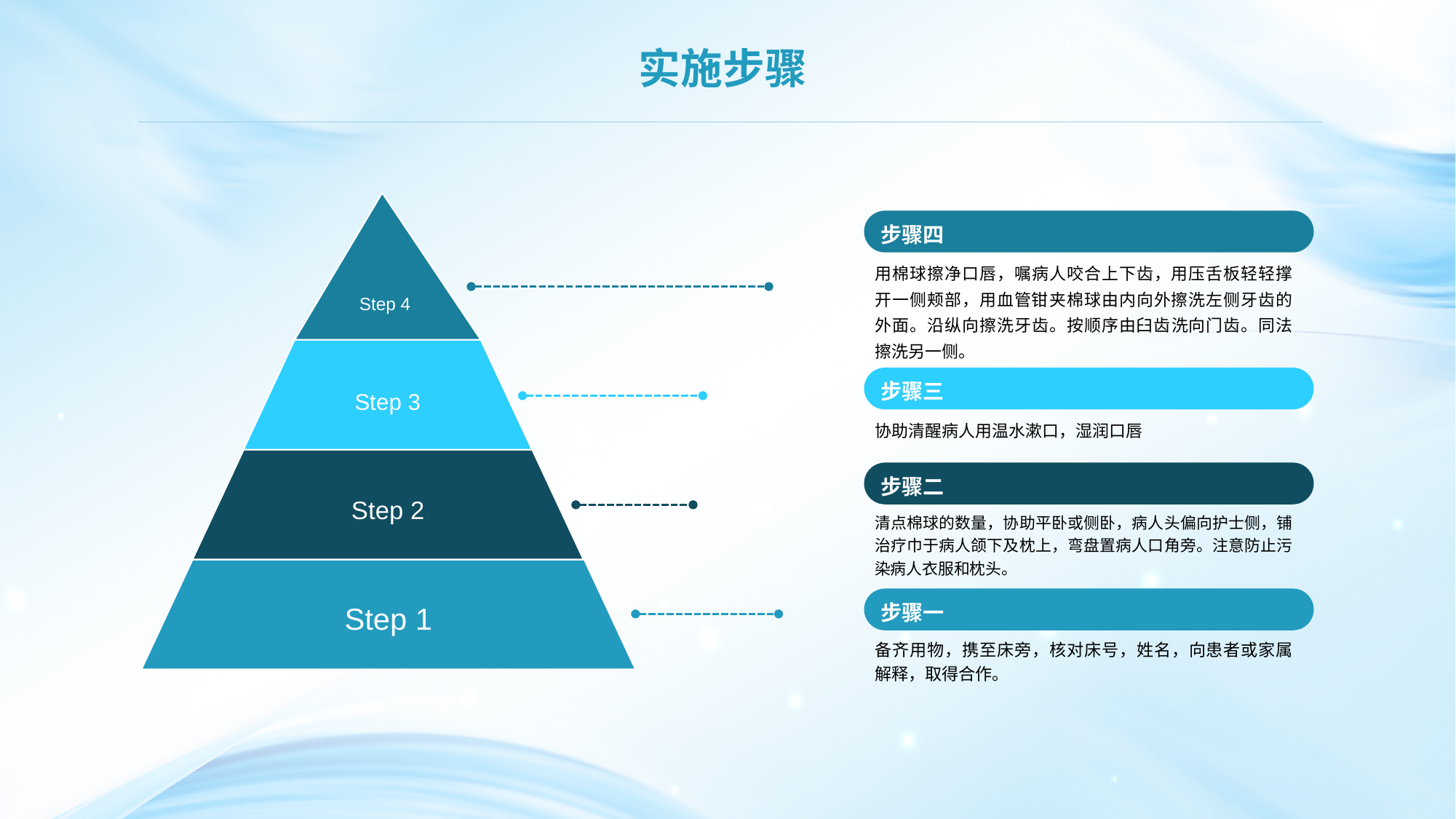

实施步骤
Step 4
步骤四
用棉球擦净口唇，嘱病人咬合上下齿，用压舌板轻轻撑开一侧颊部，用血管钳夹棉球由内向外擦洗左侧牙齿的外面。沿纵向擦洗牙齿。按顺序由臼齿洗向门齿。同法擦洗另一侧。
Step 3
步骤三
协助清醒病人用温水漱口，湿润口唇
Step 2
步骤二
清点棉球的数量，协助平卧或侧卧，病人头偏向护士侧，铺治疗巾于病人颌下及枕上，弯盘置病人口角旁。注意防止污染病人衣服和枕头。
Step 1
步骤一
备齐用物，携至床旁，核对床号，姓名，向患者或家属解释，取得合作。